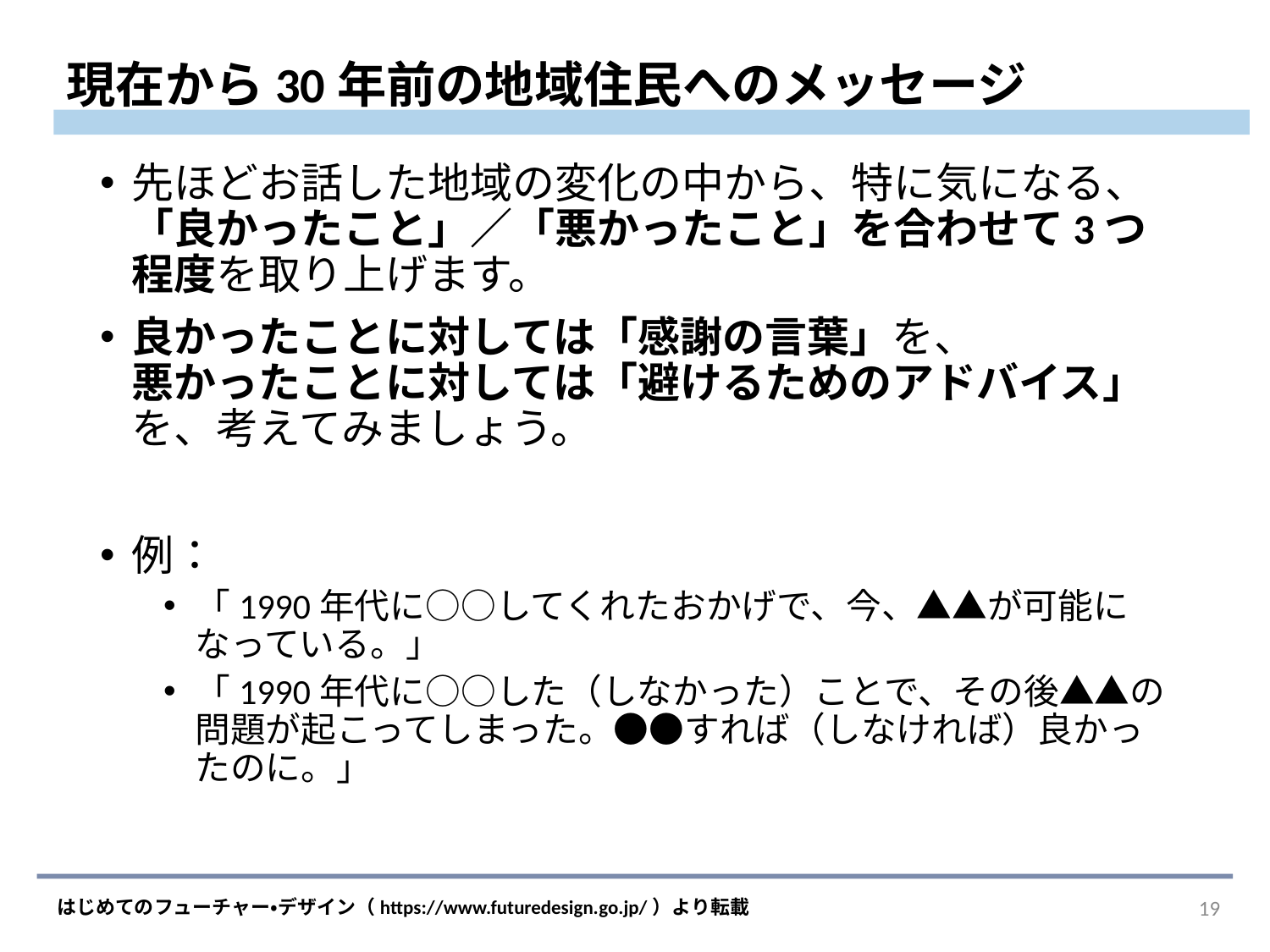

# 現在から30年前の地域住民へのメッセージ
先ほどお話した地域の変化の中から、特に気になる、「良かったこと」／「悪かったこと」を合わせて3つ程度を取り上げます。
良かったことに対しては「感謝の言葉」を、
悪かったことに対しては「避けるためのアドバイス」を、考えてみましょう。

例：
「1990年代に○○してくれたおかげで、今、▲▲が可能になっている。」
「1990年代に○○した（しなかった）ことで、その後▲▲の問題が起こってしまった。●●すれば（しなければ）良かったのに。」
19